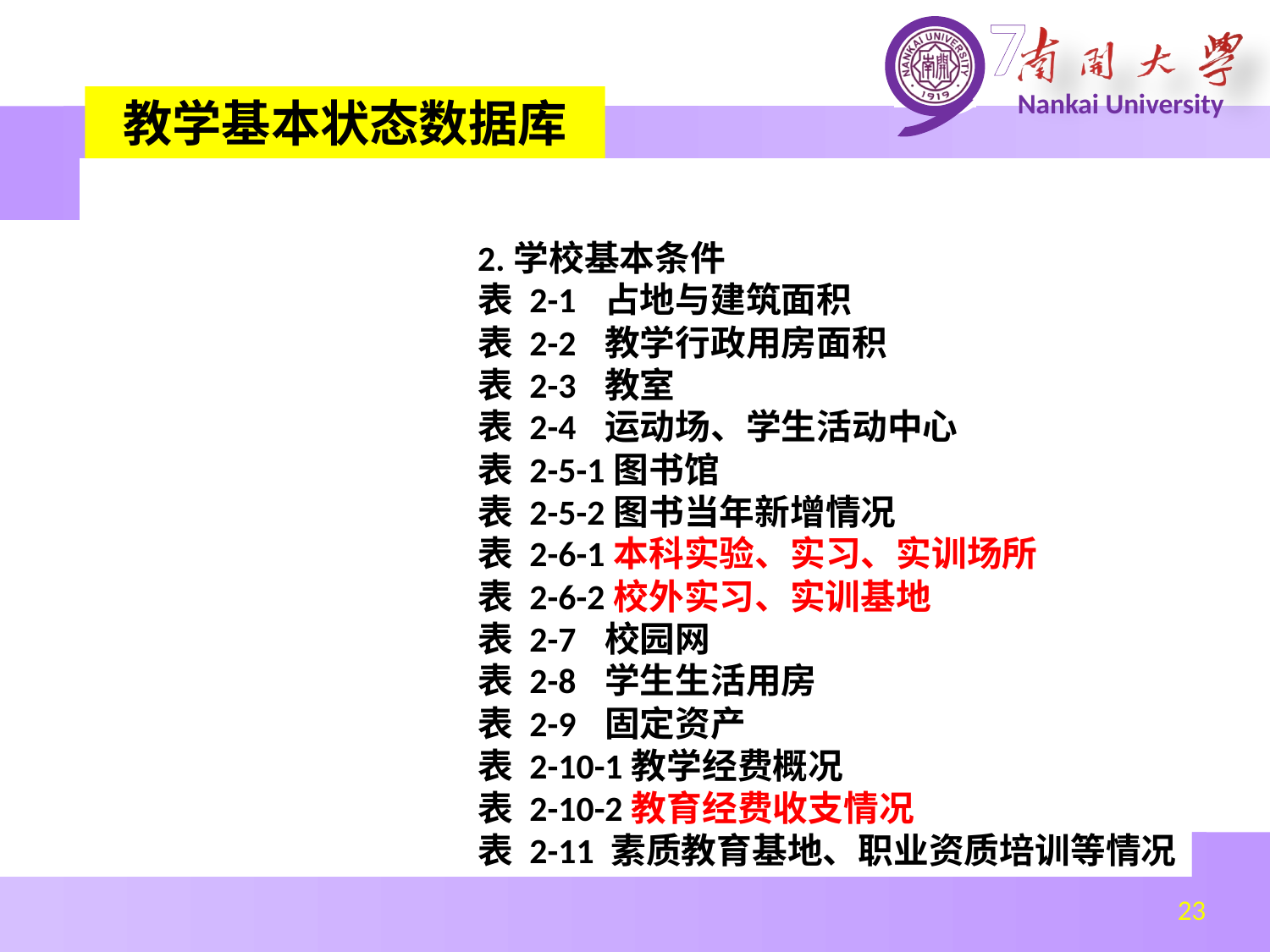

教学基本状态数据库
2.学校基本条件
表 2-1	占地与建筑面积
表 2-2	教学行政用房面积
表 2-3	教室
表 2-4	运动场、学生活动中心
表 2-5-1图书馆
表 2-5-2图书当年新增情况
表 2-6-1本科实验、实习、实训场所
表 2-6-2校外实习、实训基地
表 2-7	校园网
表 2-8	学生生活用房
表 2-9	固定资产
表 2-10-1教学经费概况
表 2-10-2教育经费收支情况
表 2-11 素质教育基地、职业资质培训等情况